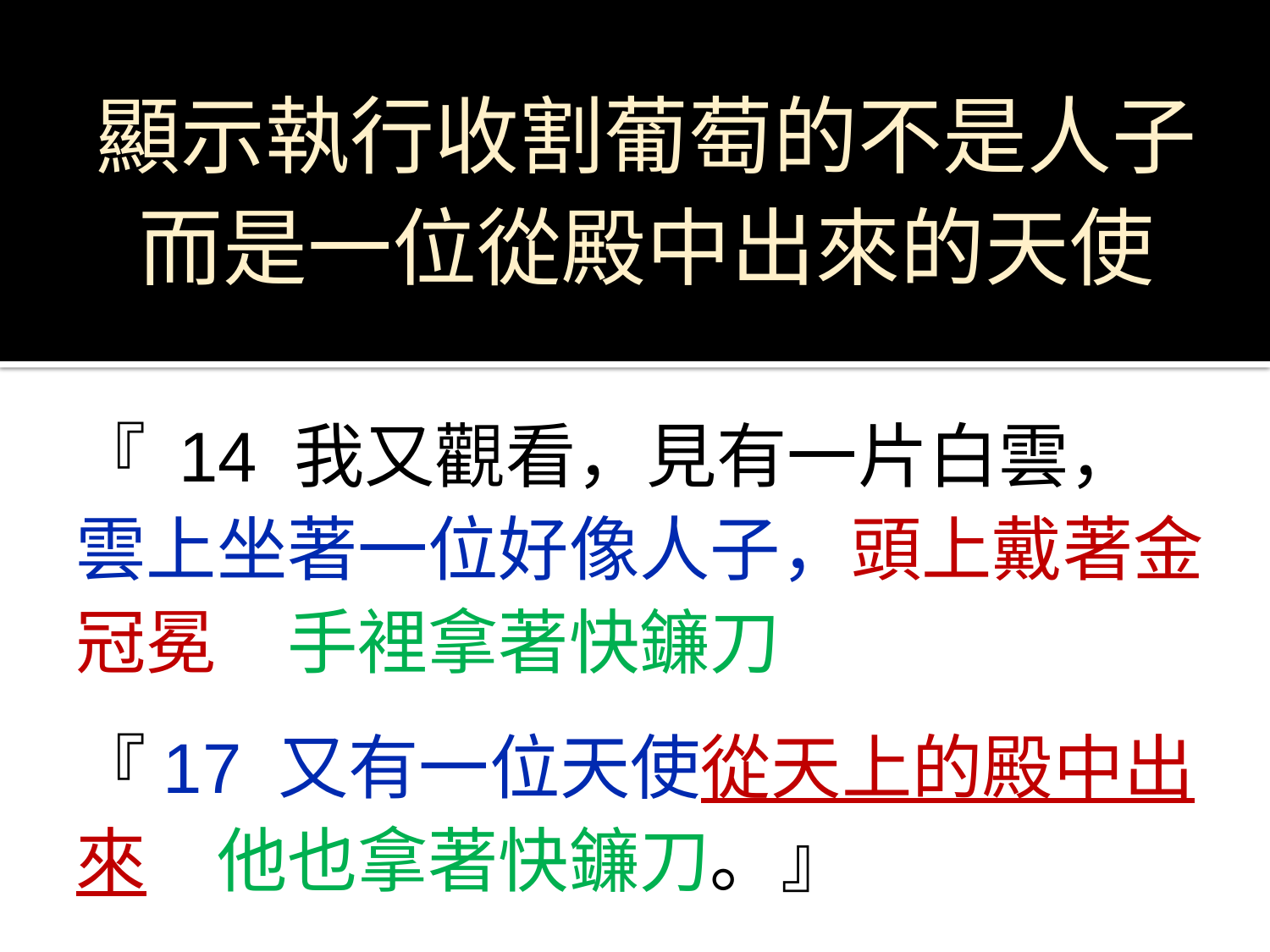

# 顯示執行收割葡萄的不是人子而是一位從殿中出來的天使
『 14 我又觀看，見有一片白雲，雲上坐著一位好像人子，頭上戴著金冠冕，手裡拿著快鐮刀。 』
『17 又有一位天使從天上的殿中出來，他也拿著快鐮刀。』